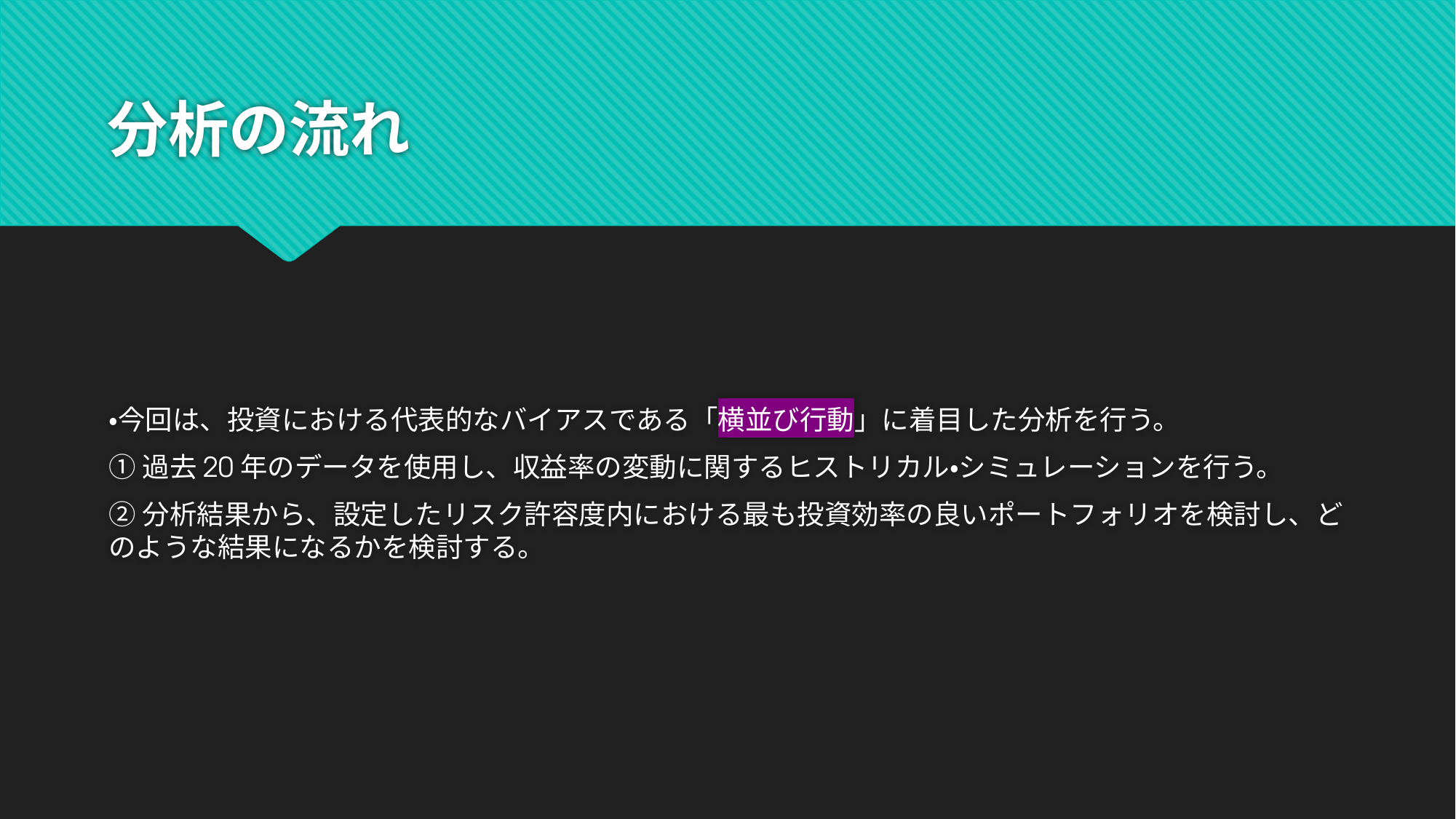

# 分析の流れ
・今回は、投資における代表的なバイアスである「横並び行動」に着目した分析を行う。
①過去20年のデータを使用し、収益率の変動に関するヒストリカル・シミュレーションを行う。
②分析結果から、設定したリスク許容度内における最も投資効率の良いポートフォリオを検討し、どのような結果になるかを検討する。